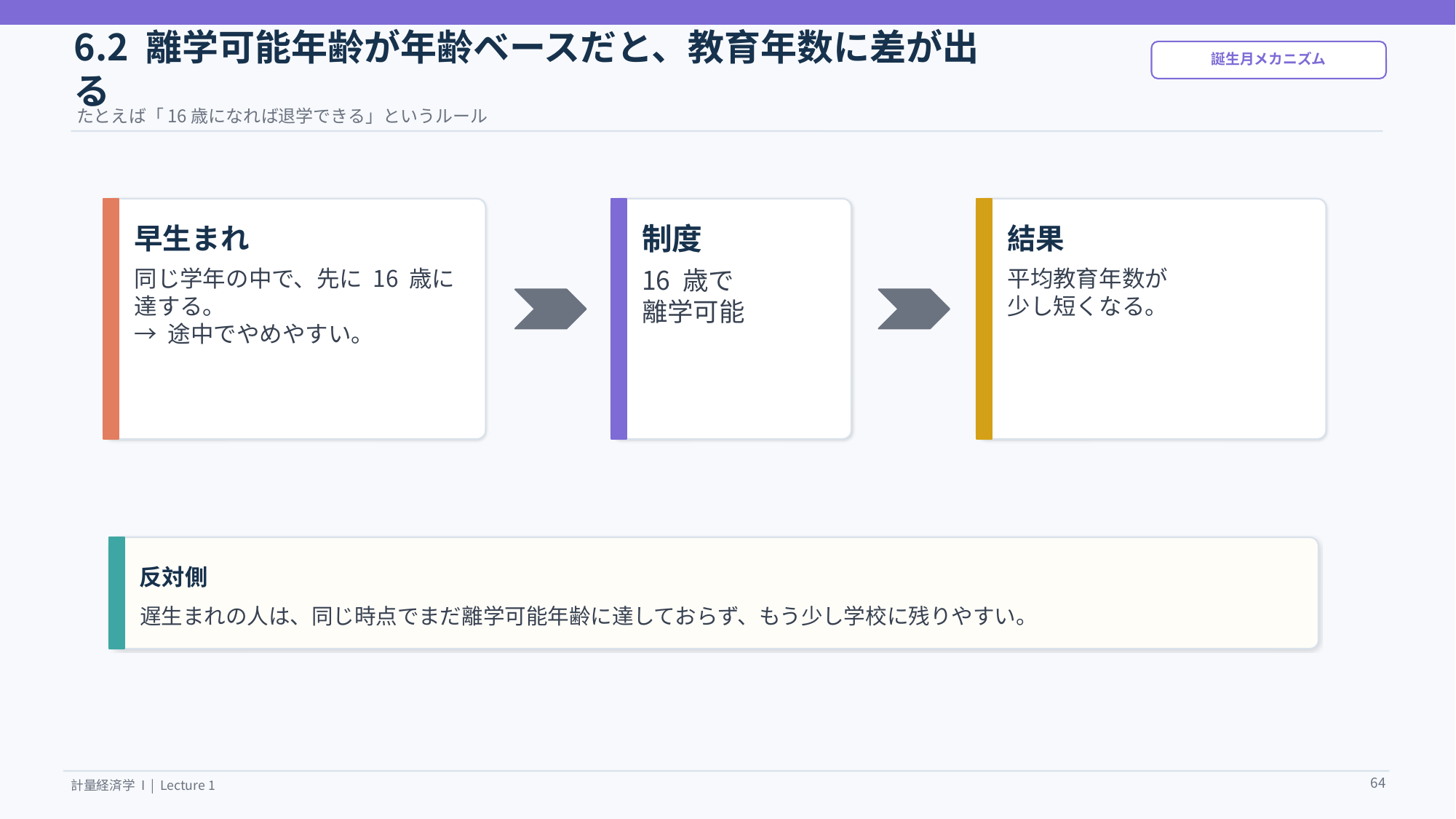

6.2 離学可能年齢が年齢ベースだと、教育年数に差が出る

誕生月メカニズム
たとえば「16歳になれば退学できる」というルール

早生まれ
制度
結果
同じ学年の中で、先に 16 歳に達する。
→ 途中でやめやすい。
16 歳で
離学可能
平均教育年数が
少し短くなる。

反対側
遅生まれの人は、同じ時点でまだ離学可能年齢に達しておらず、もう少し学校に残りやすい。

64
計量経済学 I  |  Lecture 1